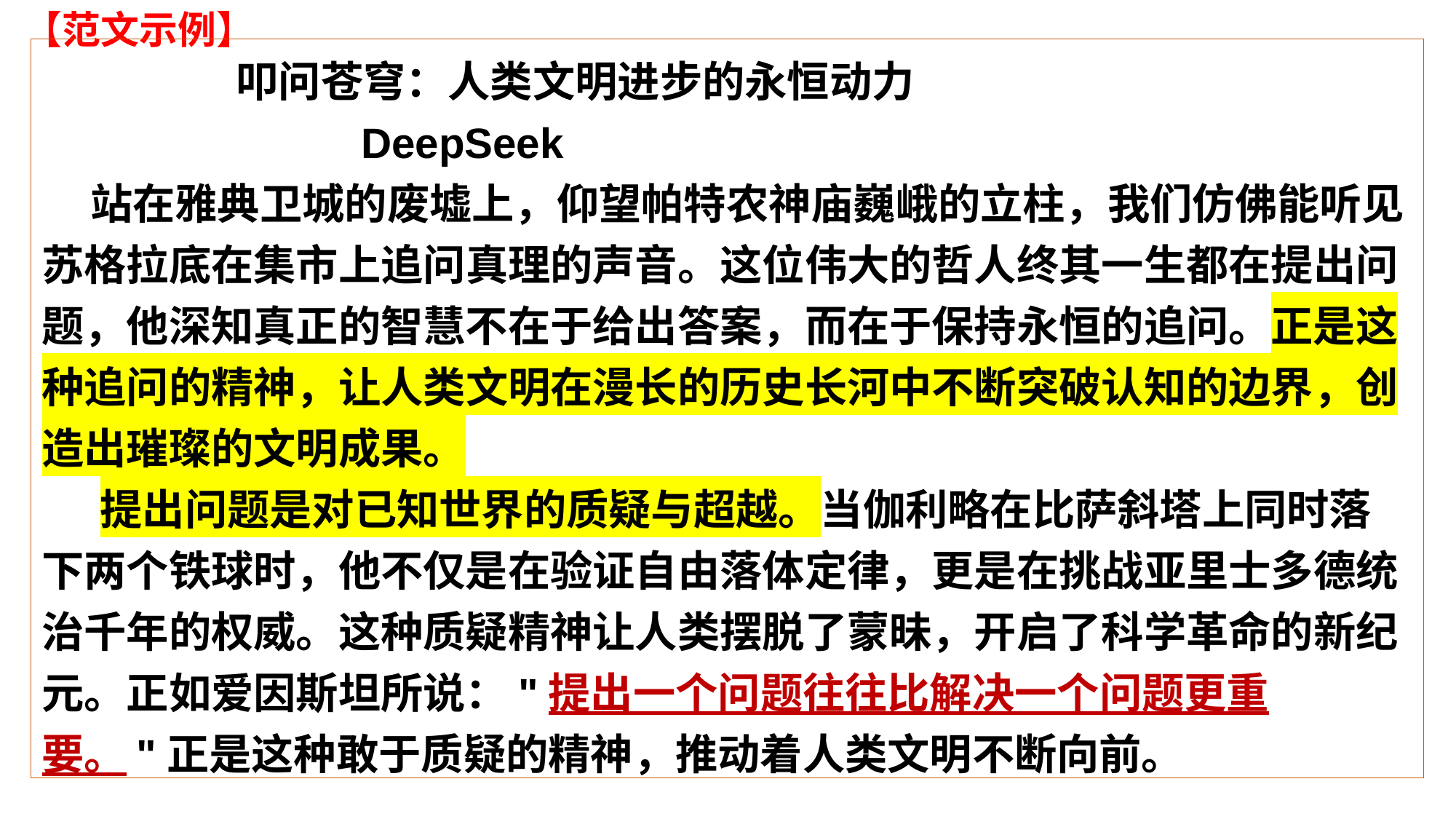

【范文示例】
                     叩问苍穹：人类文明进步的永恒动力
                           DeepSeek
    站在雅典卫城的废墟上，仰望帕特农神庙巍峨的立柱，我们仿佛能听见苏格拉底在集市上追问真理的声音。这位伟大的哲人终其一生都在提出问题，他深知真正的智慧不在于给出答案，而在于保持永恒的追问。正是这种追问的精神，让人类文明在漫长的历史长河中不断突破认知的边界，创造出璀璨的文明成果。
     提出问题是对已知世界的质疑与超越。当伽利略在比萨斜塔上同时落下两个铁球时，他不仅是在验证自由落体定律，更是在挑战亚里士多德统治千年的权威。这种质疑精神让人类摆脱了蒙昧，开启了科学革命的新纪元。正如爱因斯坦所说："提出一个问题往往比解决一个问题更重要。"正是这种敢于质疑的精神，推动着人类文明不断向前。